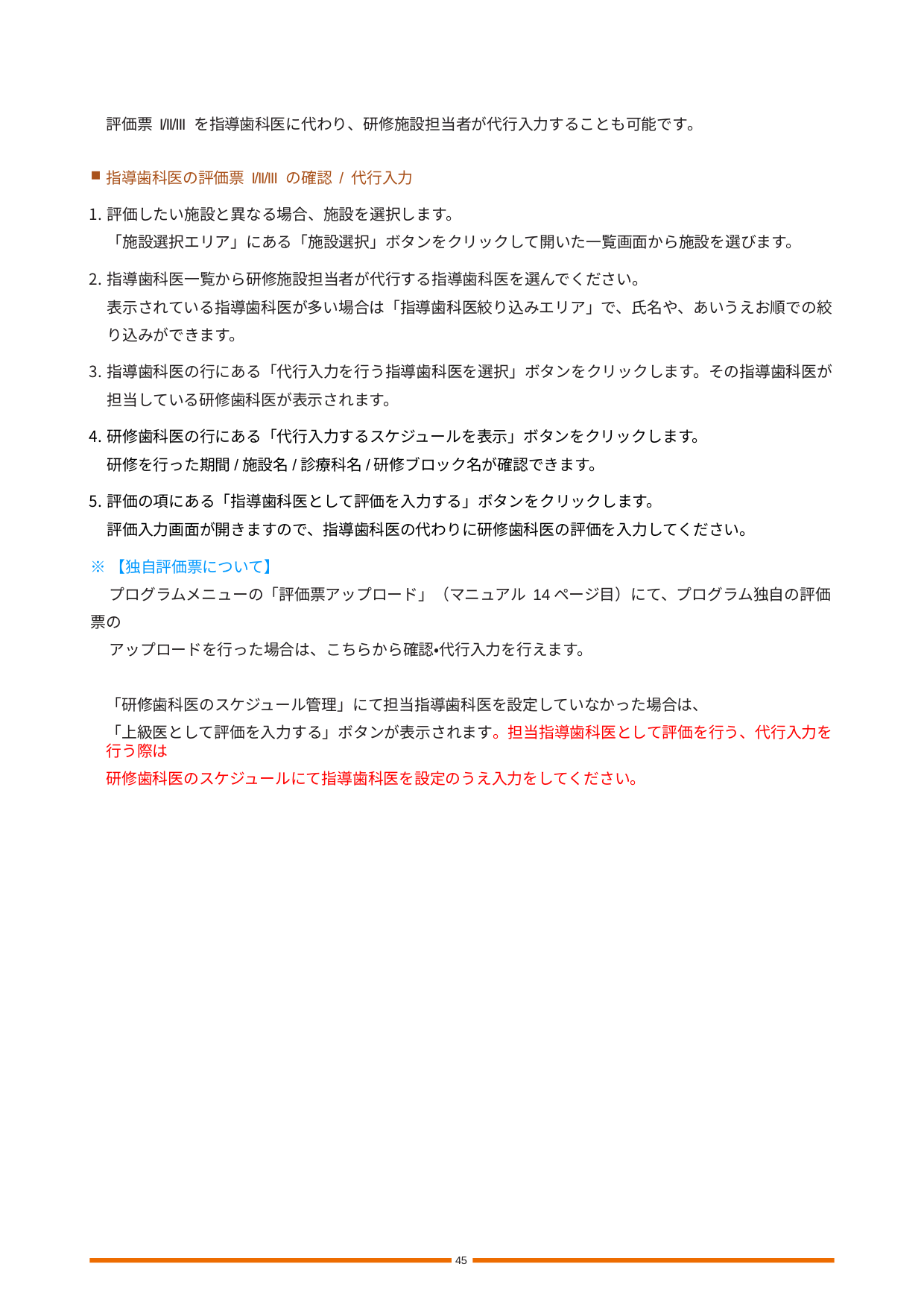

評価票I/II/III を指導歯科医に代わり、研修施設担当者が代行入力することも可能です。

指導歯科医の評価票I/II/III の確認 / 代行入力
評価したい施設と異なる場合、施設を選択します。
「施設選択エリア」にある「施設選択」ボタンをクリックして開いた一覧画面から施設を選びます。
指導歯科医一覧から研修施設担当者が代行する指導歯科医を選んでください。
表示されている指導歯科医が多い場合は「指導歯科医絞り込みエリア」で、氏名や、あいうえお順での絞り込みができます。
指導歯科医の行にある「代行入力を行う指導歯科医を選択」ボタンをクリックします。その指導歯科医が担当している研修歯科医が表示されます。
研修歯科医の行にある「代行入力するスケジュールを表示」ボタンをクリックします。
研修を行った期間/施設名/診療科名/研修ブロック名が確認できます。
評価の項にある「指導歯科医として評価を入力する」ボタンをクリックします。
評価入力画面が開きますので、指導歯科医の代わりに研修歯科医の評価を入力してください。
※【独自評価票について】
	プログラムメニューの「評価票アップロード」（マニュアル 14ページ目）にて、プログラム独自の評価票の
	アップロードを行った場合は、こちらから確認・代行入力を行えます。

「研修歯科医のスケジュール管理」にて担当指導歯科医を設定していなかった場合は、
「上級医として評価を入力する」ボタンが表示されます。担当指導歯科医として評価を行う、代行入力を行う際は
研修歯科医のスケジュールにて指導歯科医を設定のうえ入力をしてください。

45